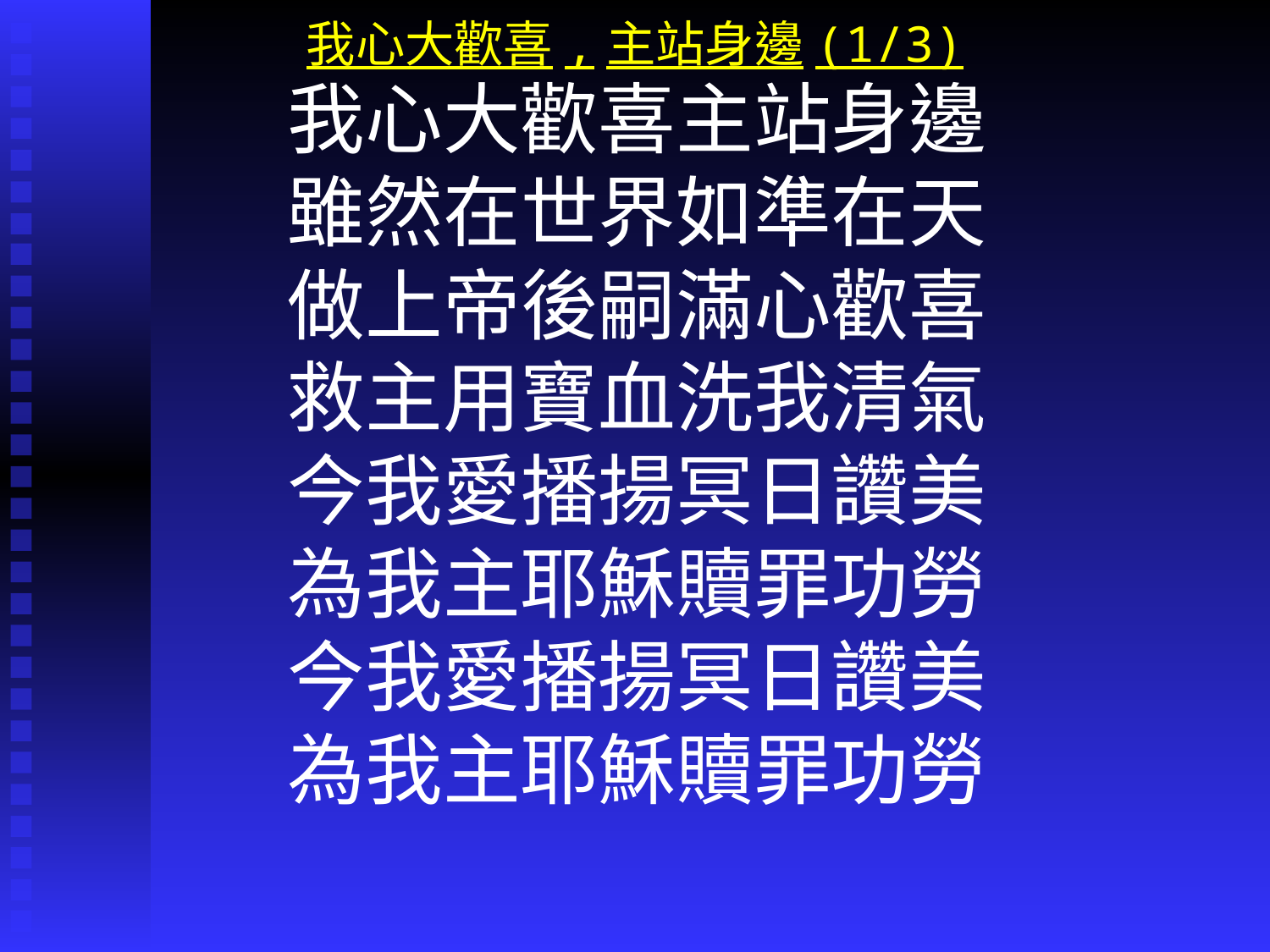

# 我心大歡喜,主站身邊(1/3)
我心大歡喜主站身邊
雖然在世界如準在天
做上帝後嗣滿心歡喜
救主用寶血洗我清氣
今我愛播揚冥日讚美
為我主耶穌贖罪功勞
今我愛播揚冥日讚美
為我主耶穌贖罪功勞